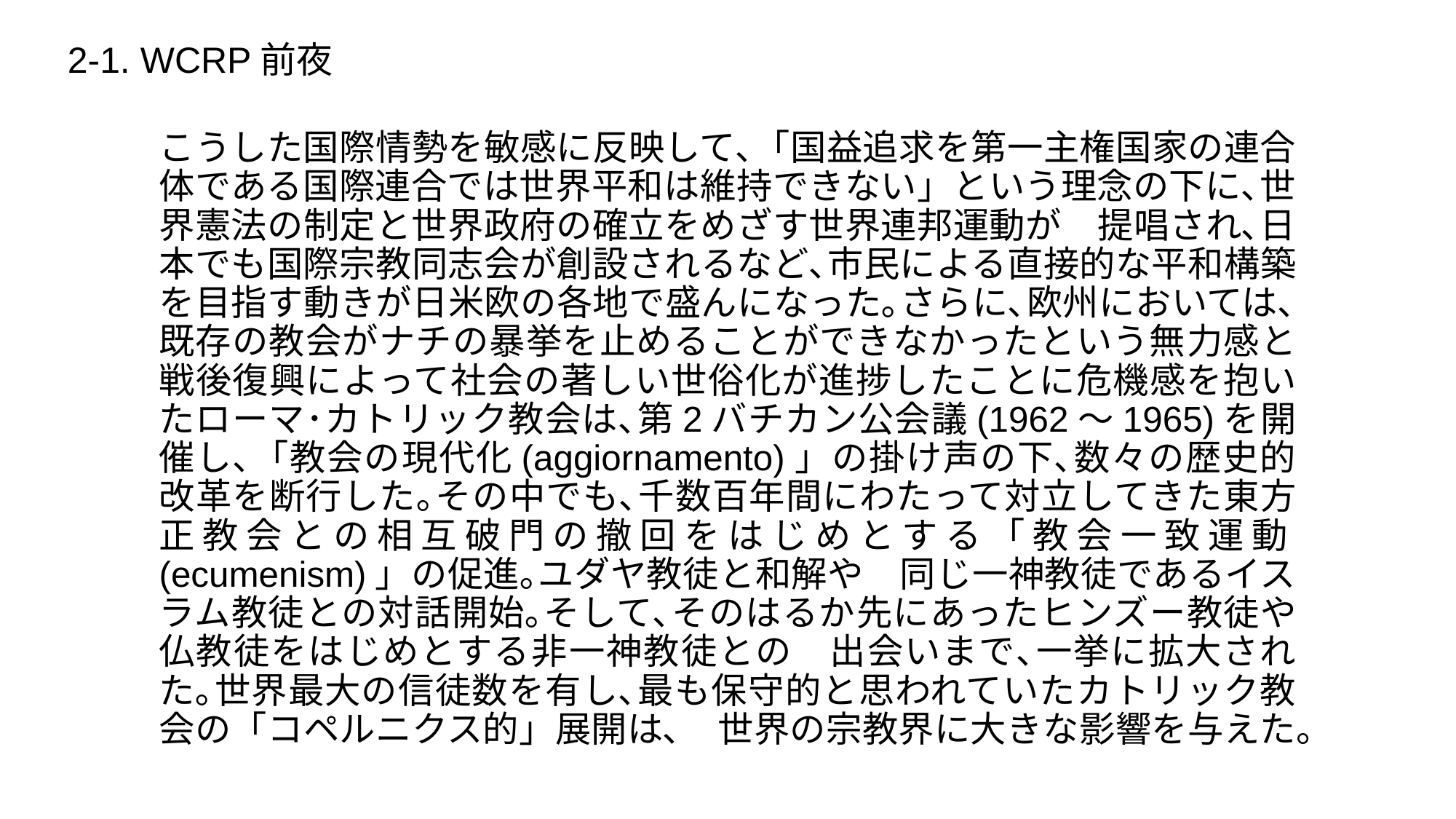

2-1. WCRP前夜
こうした国際情勢を敏感に反映して､「国益追求を第一主権国家の連合体である国際連合では世界平和は維持できない」という理念の下に､世界憲法の制定と世界政府の確立をめざす世界連邦運動が　提唱され､日本でも国際宗教同志会が創設されるなど､市民による直接的な平和構築を目指す動きが日米欧の各地で盛んになった｡さらに､欧州においては､既存の教会がナチの暴挙を止めることができなかったという無力感と戦後復興によって社会の著しい世俗化が進捗したことに危機感を抱いたローマ･カトリック教会は､第2バチカン公会議(1962～1965)を開催し､「教会の現代化(aggiornamento)」の掛け声の下､数々の歴史的改革を断行した｡その中でも､千数百年間にわたって対立してきた東方正教会との相互破門の撤回をはじめとする「教会一致運動(ecumenism)」の促進｡ユダヤ教徒と和解や　同じ一神教徒であるイスラム教徒との対話開始｡そして､そのはるか先にあったヒンズー教徒や仏教徒をはじめとする非一神教徒との　出会いまで､一挙に拡大された｡世界最大の信徒数を有し､最も保守的と思われていたカトリック教会の「コペルニクス的」展開は､　世界の宗教界に大きな影響を与えた。